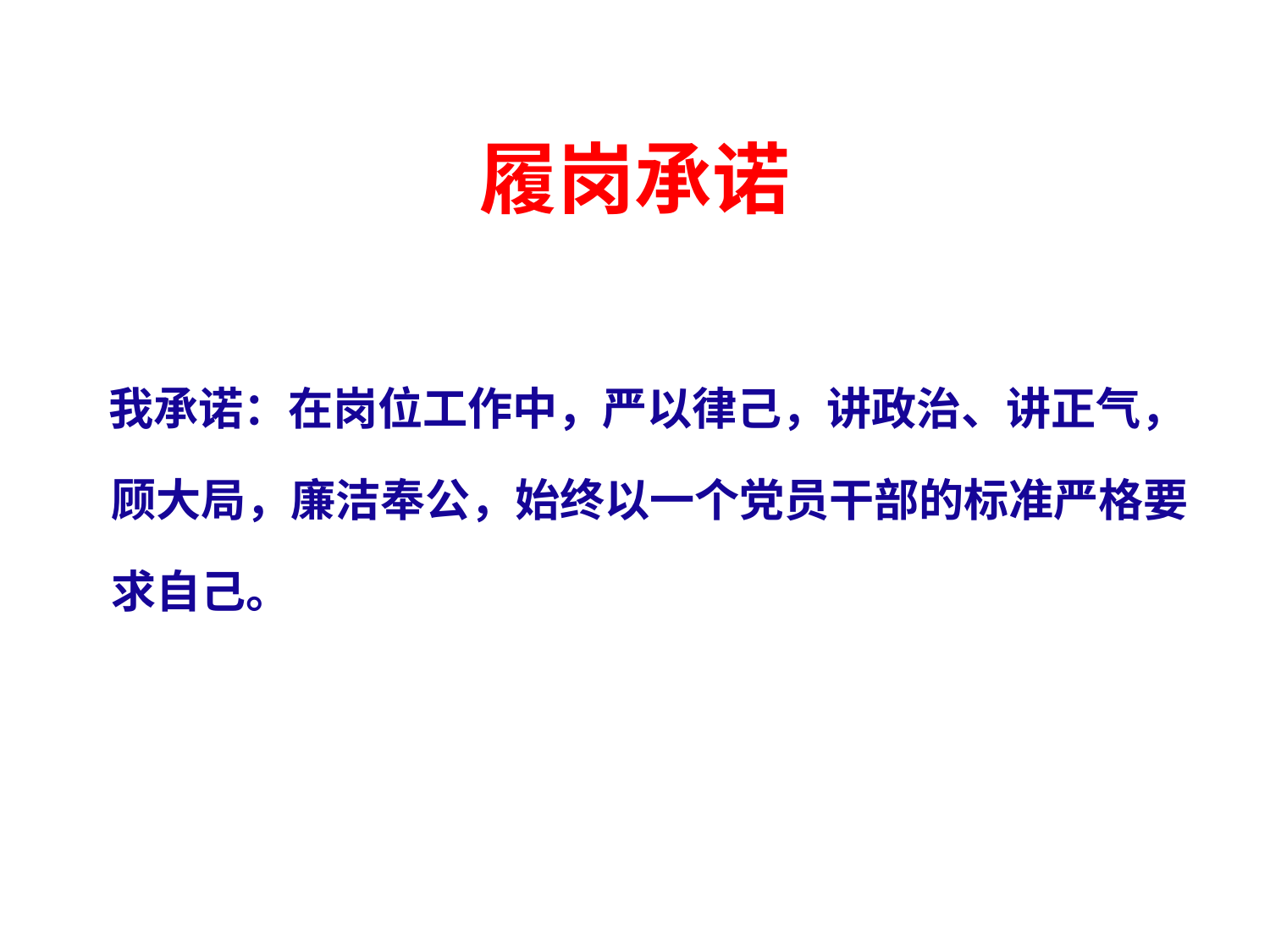

# 履岗承诺

        我承诺：在岗位工作中，严以律己，讲政治、讲正气，顾大局，廉洁奉公，始终以一个党员干部的标准严格要求自己。